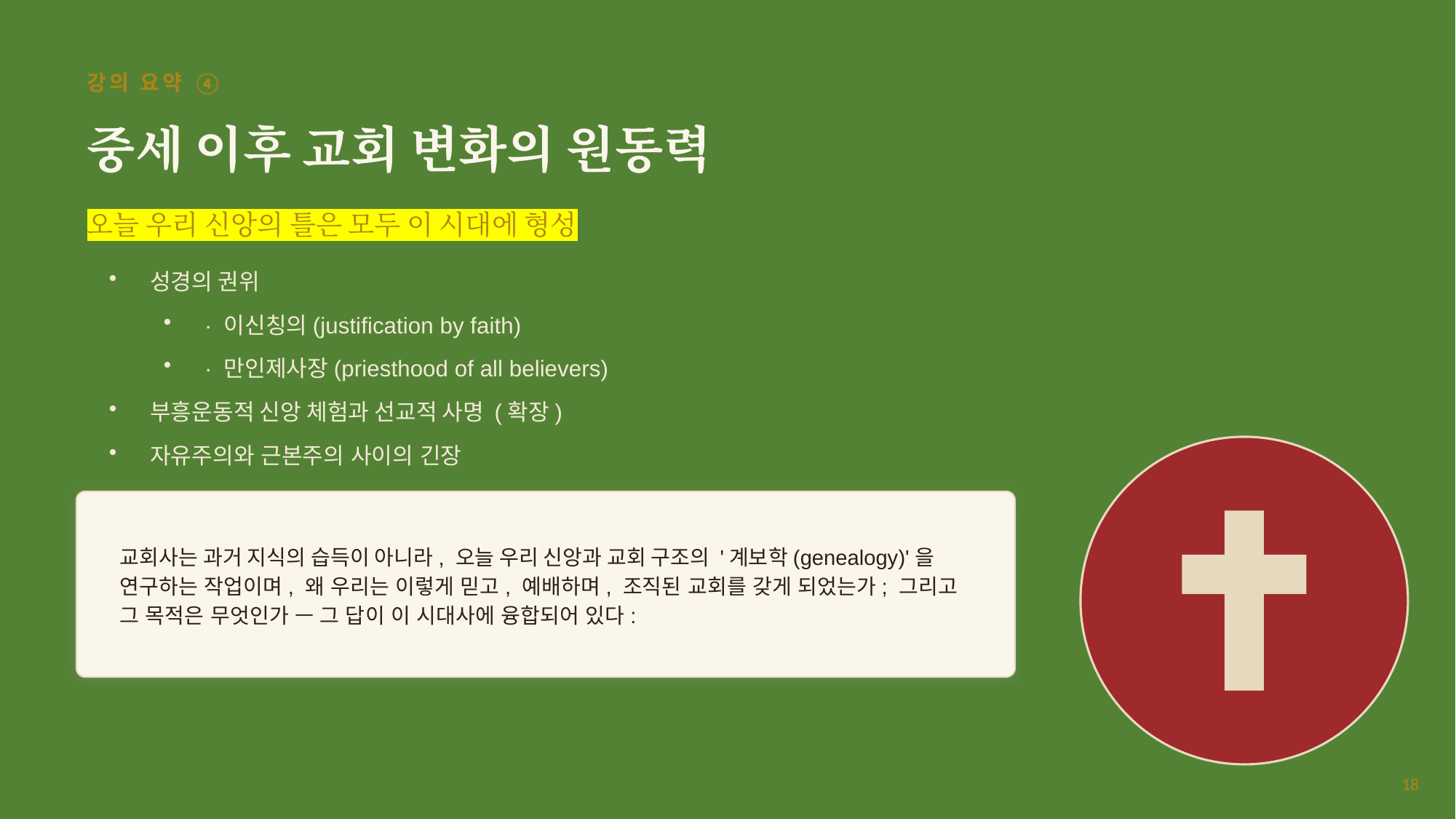

강의 요약 ④
중세 이후 교회 변화의 원동력
오늘 우리 신앙의 틀은 모두 이 시대에 형성
성경의 권위
· 이신칭의(justification by faith)
· 만인제사장(priesthood of all believers)
부흥운동적 신앙 체험과 선교적 사명 (확장)
자유주의와 근본주의 사이의 긴장

교회사는 과거 지식의 습득이 아니라, 오늘 우리 신앙과 교회 구조의 '계보학(genealogy)'을 연구하는 작업이며, 왜 우리는 이렇게 믿고, 예배하며, 조직된 교회를 갖게 되었는가; 그리고 그 목적은 무엇인가 — 그 답이 이 시대사에 융합되어 있다:

18